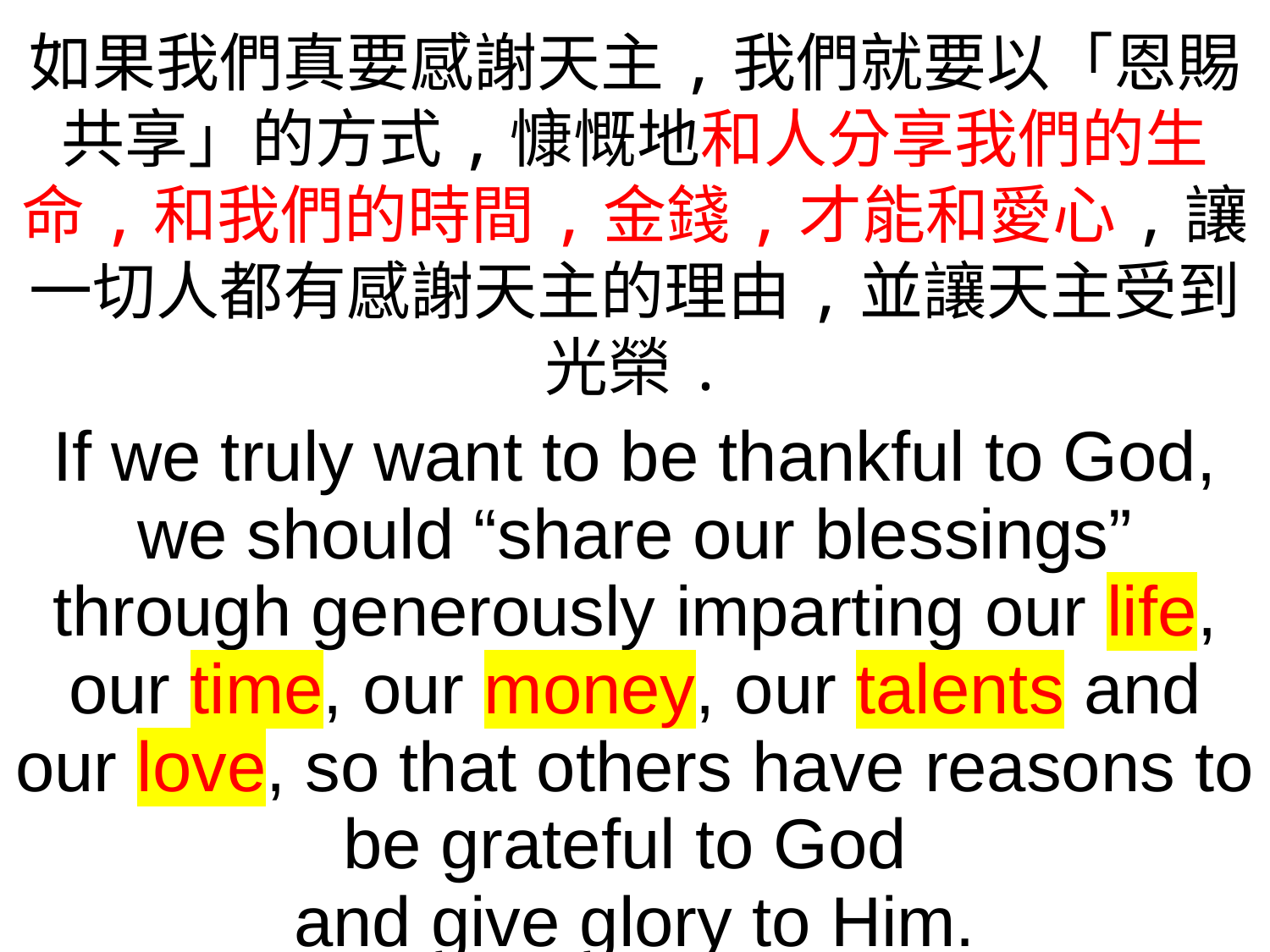

如果我們真要感謝天主,我們就要以「恩賜共享」的方式,慷慨地和人分享我們的生命,和我們的時間,金錢,才能和愛心,讓一切人都有感謝天主的理由,並讓天主受到光榮.
If we truly want to be thankful to God, we should “share our blessings” through generously imparting our life, our time, our money, our talents and our love, so that others have reasons to be grateful to God
and give glory to Him.